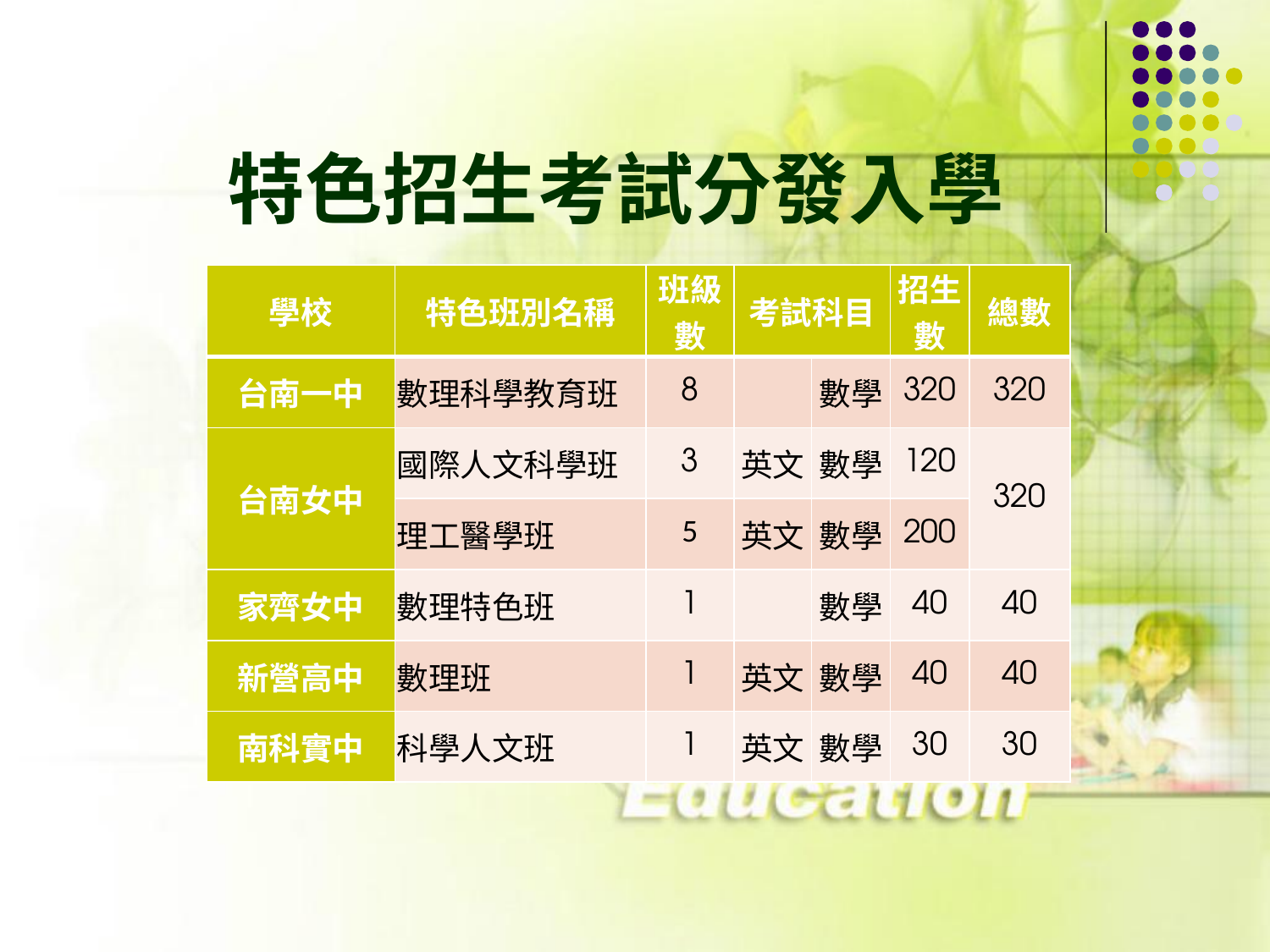

# 特色招生考試分發入學
| 學校 | 特色班別名稱 | 班級數 | 考試科目 |  | 招生數 | 總數 |
| --- | --- | --- | --- | --- | --- | --- |
| 台南一中 | 數理科學教育班 | 8 |  | 數學 | 320 | 320 |
| 台南女中 | 國際人文科學班 | 3 | 英文 | 數學 | 120 | 320 |
|  | 理工醫學班 | 5 | 英文 | 數學 | 200 |  |
| 家齊女中 | 數理特色班 | 1 |  | 數學 | 40 | 40 |
| 新營高中 | 數理班 | 1 | 英文 | 數學 | 40 | 40 |
| 南科實中 | 科學人文班 | 1 | 英文 | 數學 | 30 | 30 |